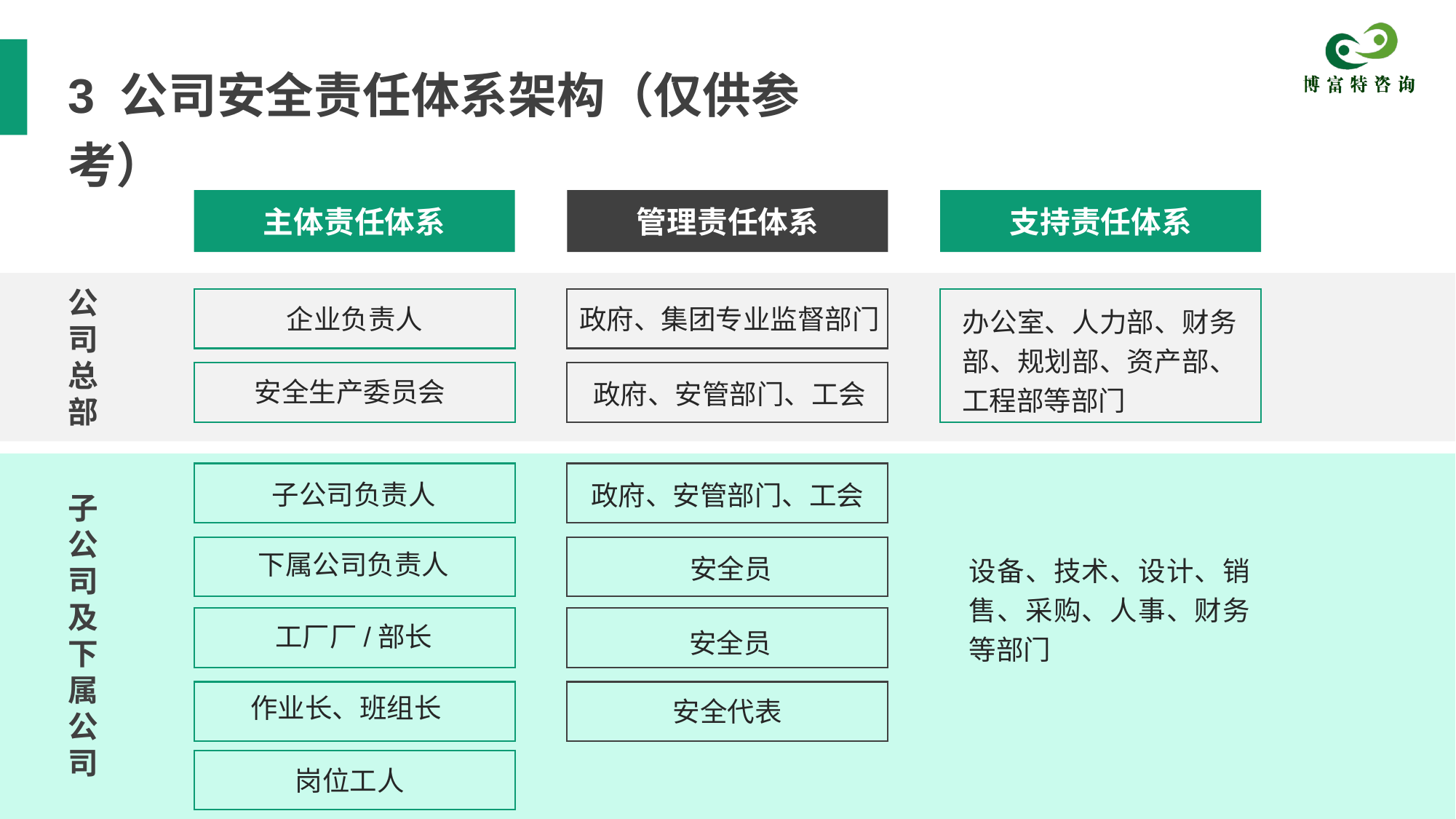

3 公司安全责任体系架构（仅供参考）

主体责任体系
管理责任体系
支持责任体系

公
司
总
部

办公室、人力部、财务部、规划部、资产部、工程部等部门
政府、集团专业监督部门
企业负责人

安全生产委员会
政府、安管部门、工会

子公司负责人
政府、安管部门、工会
子
公
司
及
下
属
公
司

下属公司负责人
设备、技术、设计、销售、采购、人事、财务等部门
安全员

工厂厂/部长
安全员

作业长、班组长
安全代表

岗位工人